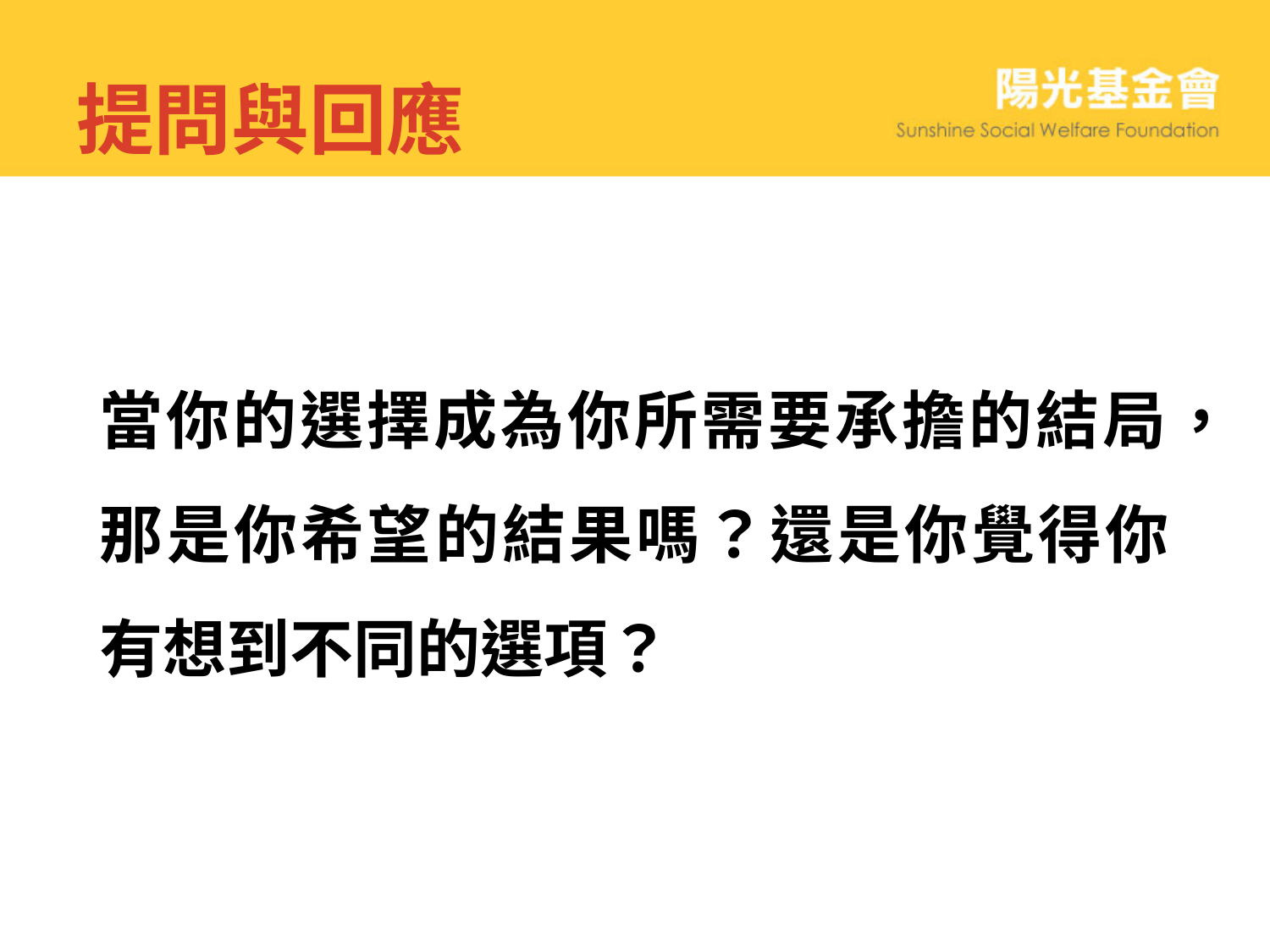

# 提問與回應
當你的選擇成為你所需要承擔的結局，那是你希望的結果嗎？還是你覺得你有想到不同的選項？